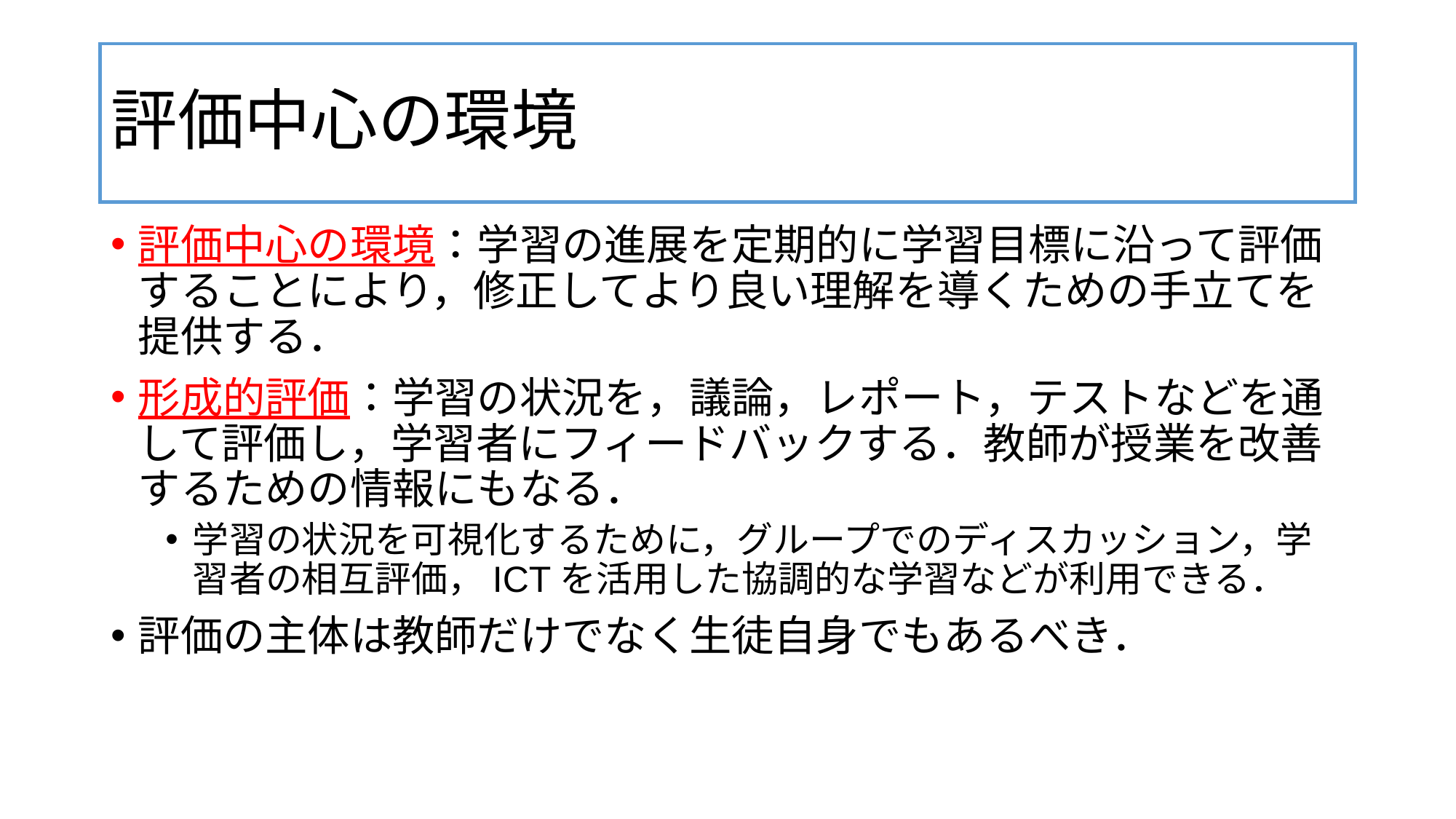

# 評価中心の環境
評価中心の環境：学習の進展を定期的に学習目標に沿って評価することにより，修正してより良い理解を導くための手立てを提供する．
形成的評価：学習の状況を，議論，レポート，テストなどを通して評価し，学習者にフィードバックする．教師が授業を改善するための情報にもなる．
学習の状況を可視化するために，グループでのディスカッション，学習者の相互評価，ICTを活用した協調的な学習などが利用できる．
評価の主体は教師だけでなく生徒自身でもあるべき．